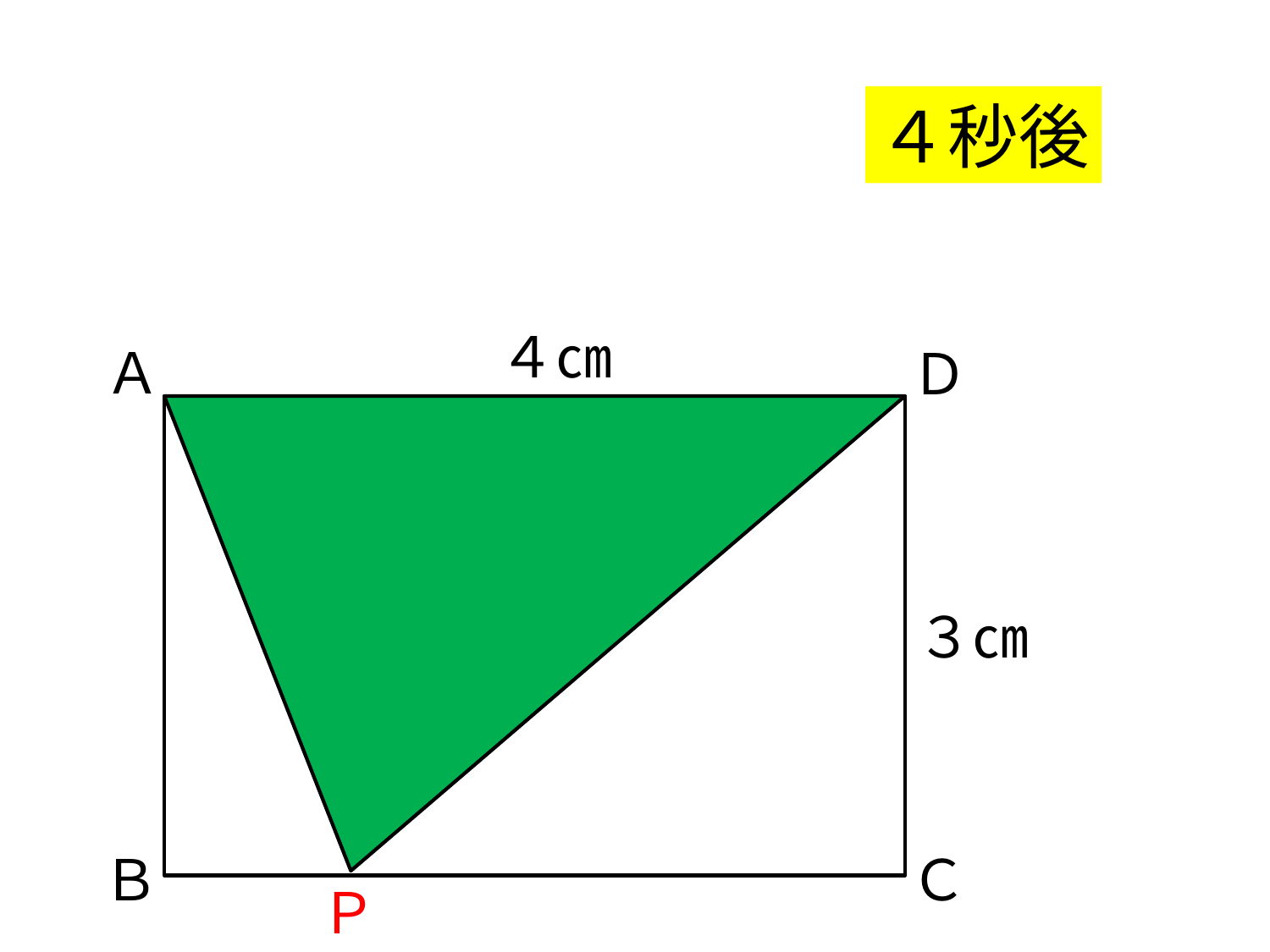

# 問　題
４秒後
４㎝
Ａ
Ｄ

３㎝
Ｂ
Ｃ
Ｐ